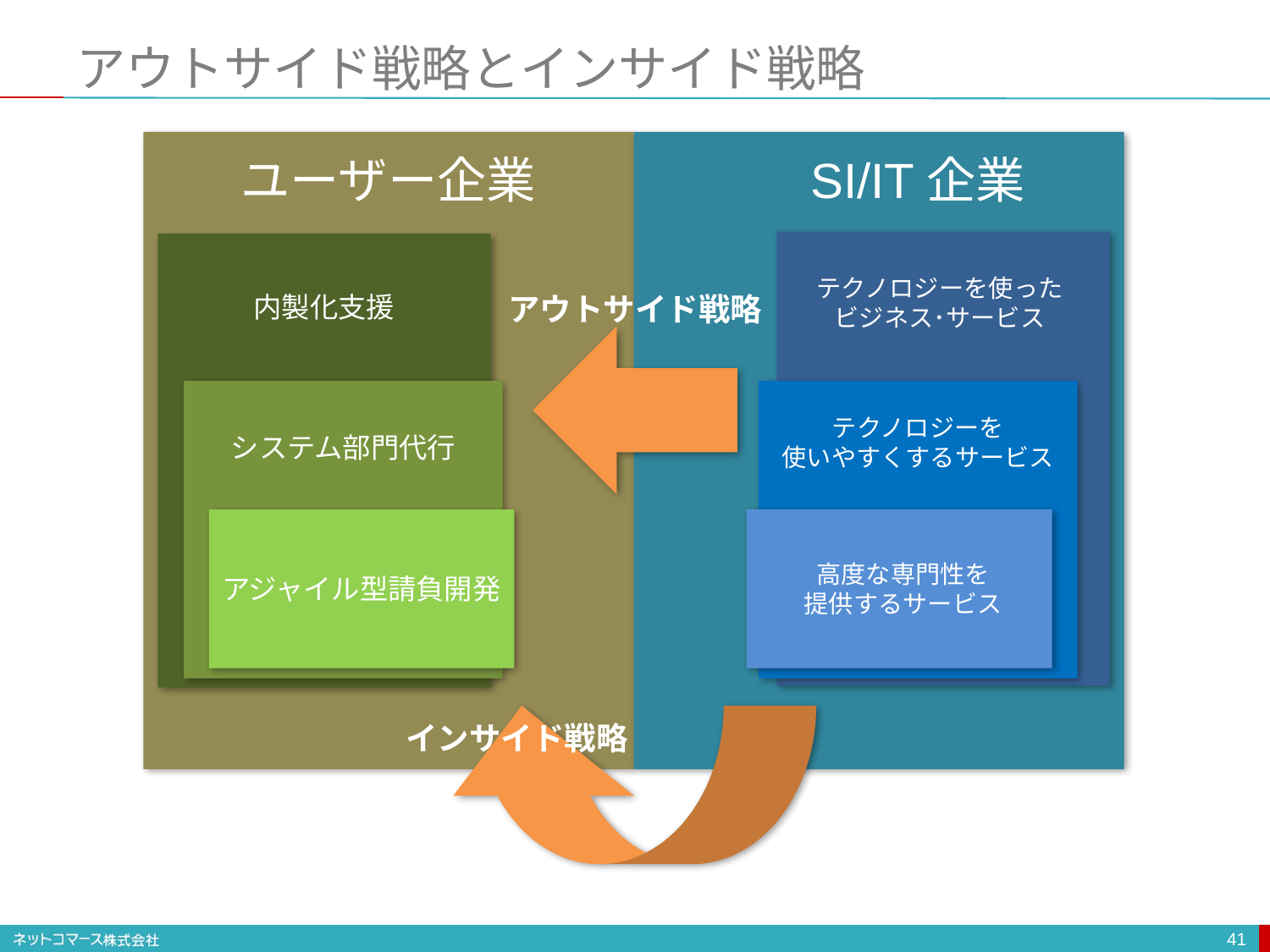

# アウトサイド戦略とインサイド戦略

ユーザー企業
SI/IT企業

テクノロジーを使った
ビジネス･サービス
アウトサイド戦略
内製化支援

テクノロジーを
使いやすくするサービス
システム部門代行

高度な専門性を
提供するサービス
アジャイル型請負開発

インサイド戦略
41